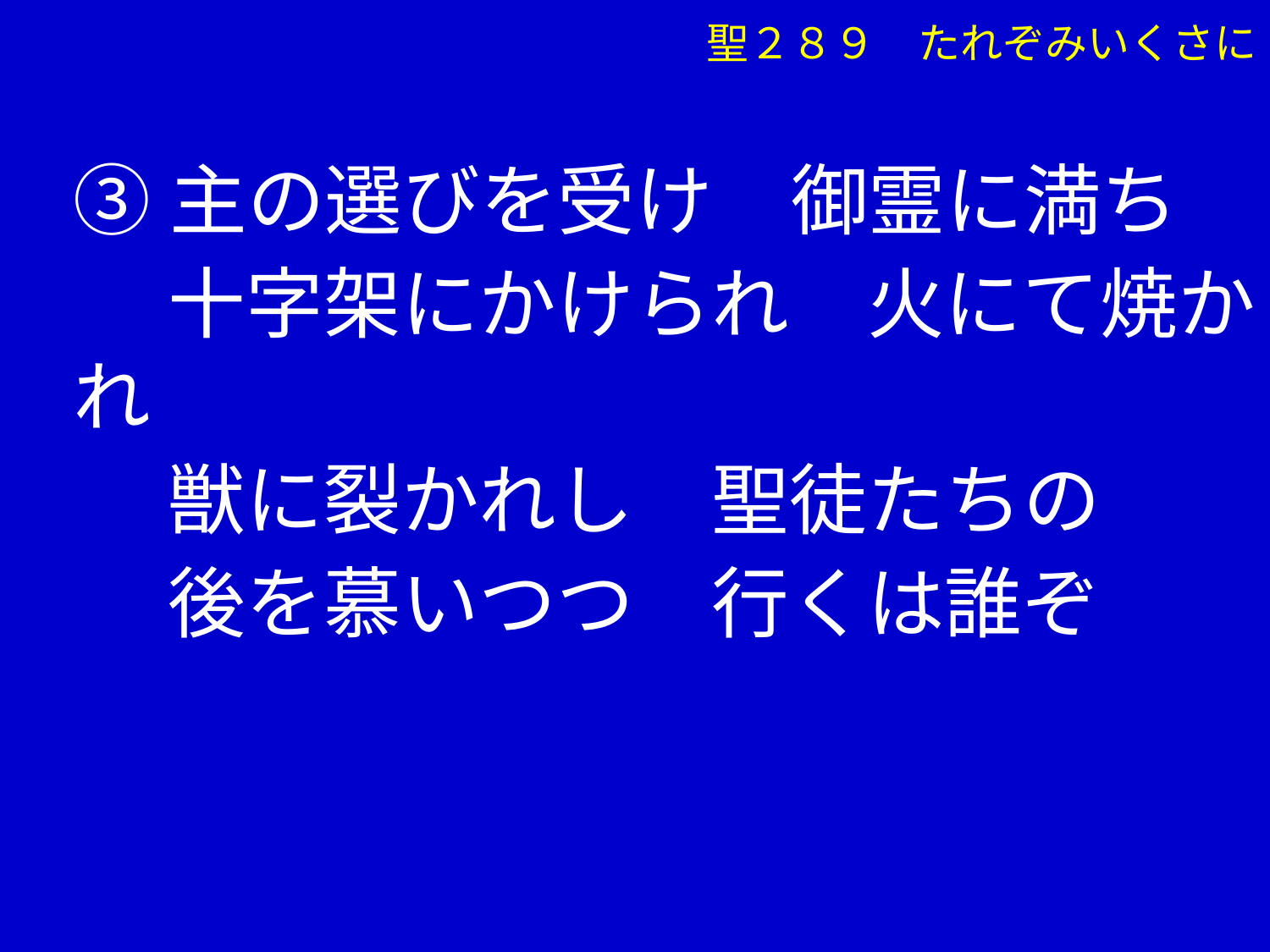

聖２８９　たれぞみいくさに
③主の選びを受け　御霊に満ち
　 十字架にかけられ　火にて焼かれ
　 獣に裂かれし　聖徒たちの
　 後を慕いつつ　行くは誰ぞ